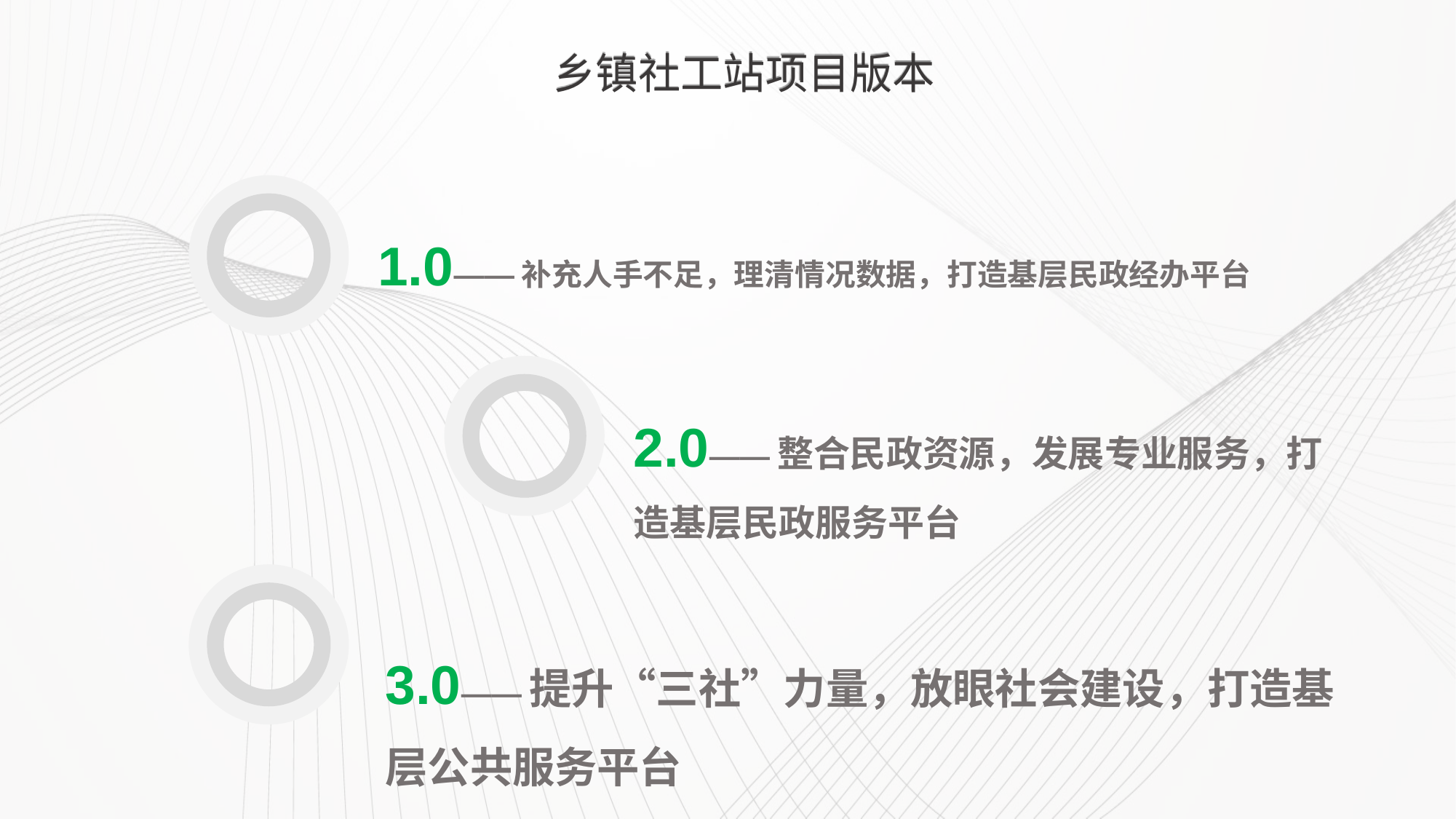

乡镇社工站项目版本

1.0——补充人手不足，理清情况数据，打造基层民政经办平台

2.0——整合民政资源，发展专业服务，打造基层民政服务平台

3.0——提升“三社”力量，放眼社会建设，打造基层公共服务平台